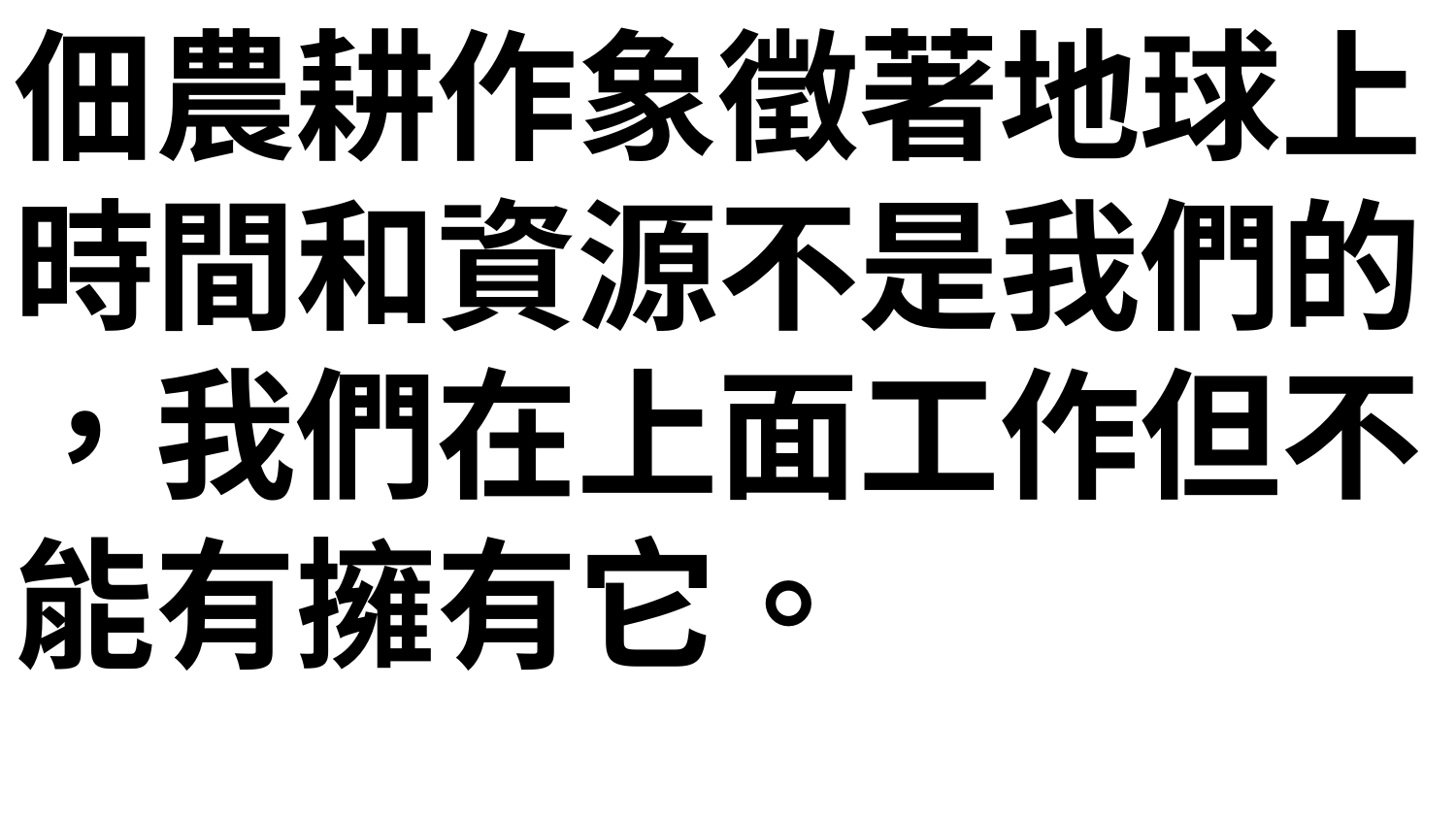

佃農耕作象徵著地球上時間和資源不是我們的
，我們在上面工作但不能有擁有它。